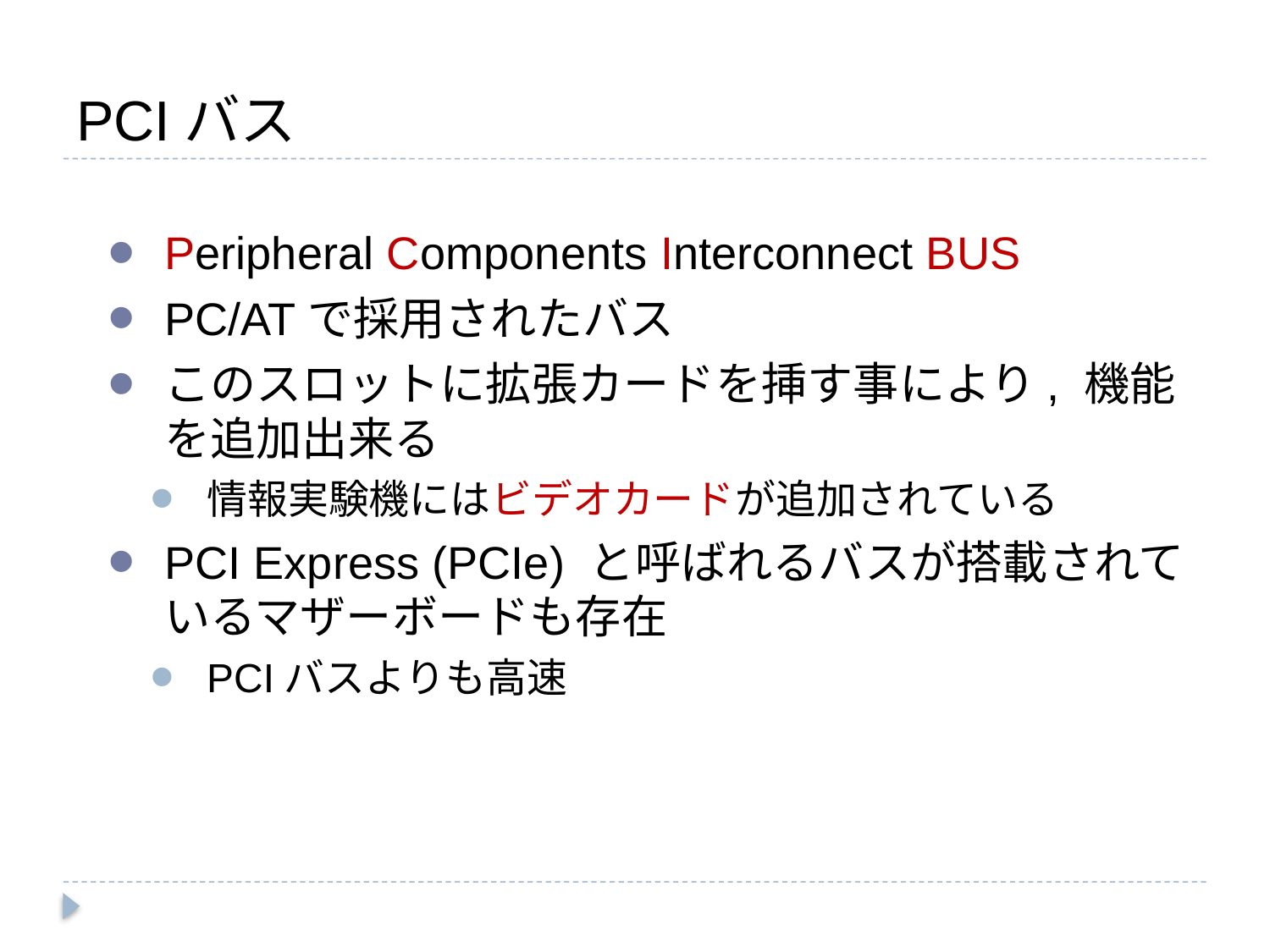

# PCIバス
Peripheral Components Interconnect BUS
PC/ATで採用されたバス
このスロットに拡張カードを挿す事により, 機能を追加出来る
情報実験機にはビデオカードが追加されている
PCI Express (PCIe) と呼ばれるバスが搭載されているマザーボードも存在
PCIバスよりも高速